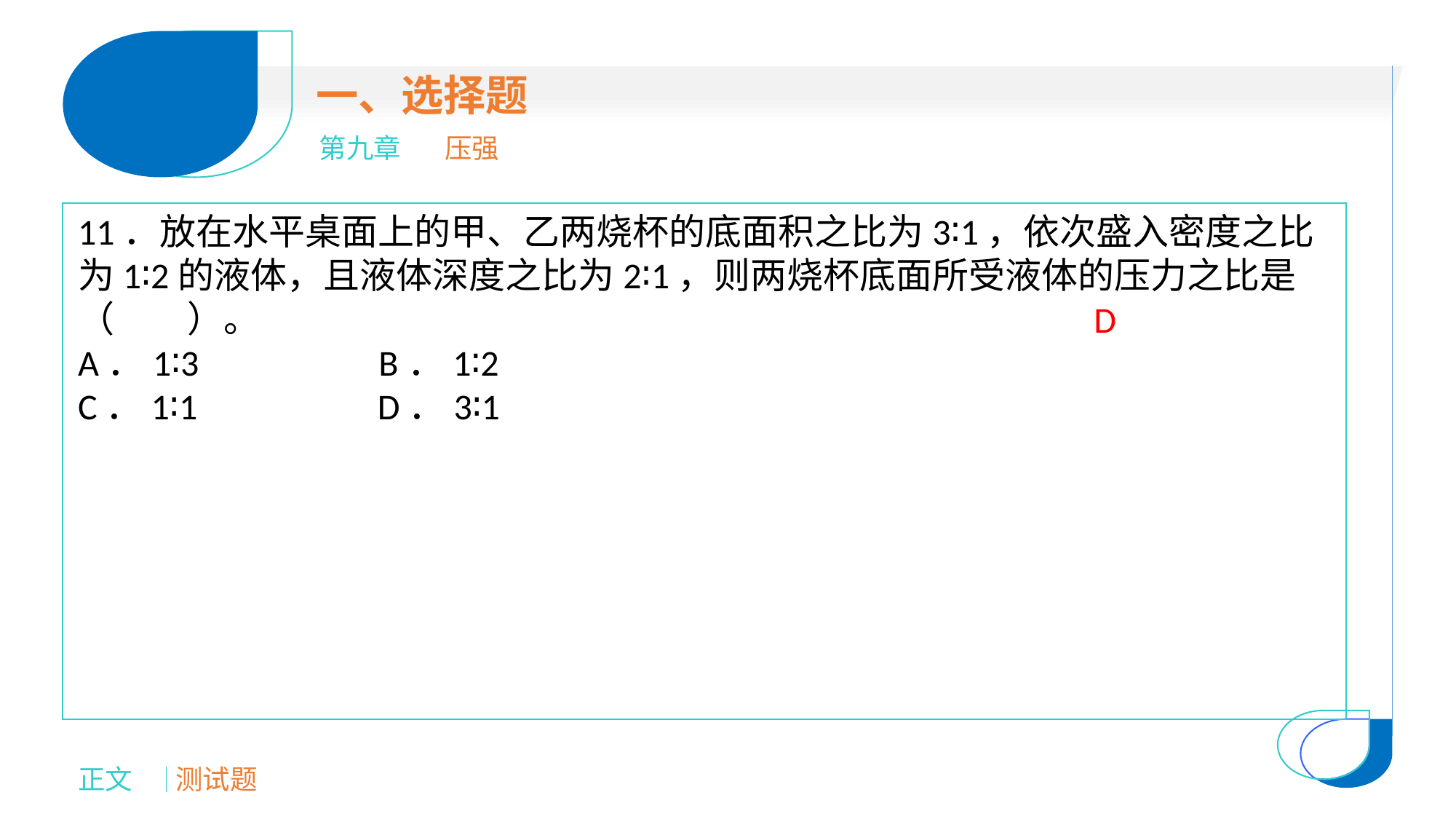

一、选择题

第九章
压强

11．放在水平桌面上的甲、乙两烧杯的底面积之比为3∶1，依次盛入密度之比为1∶2的液体，且液体深度之比为2∶1，则两烧杯底面所受液体的压力之比是（　　）。
A．1∶3                      B．1∶2
C．1∶1                      D．3∶1
D

正文
测试题